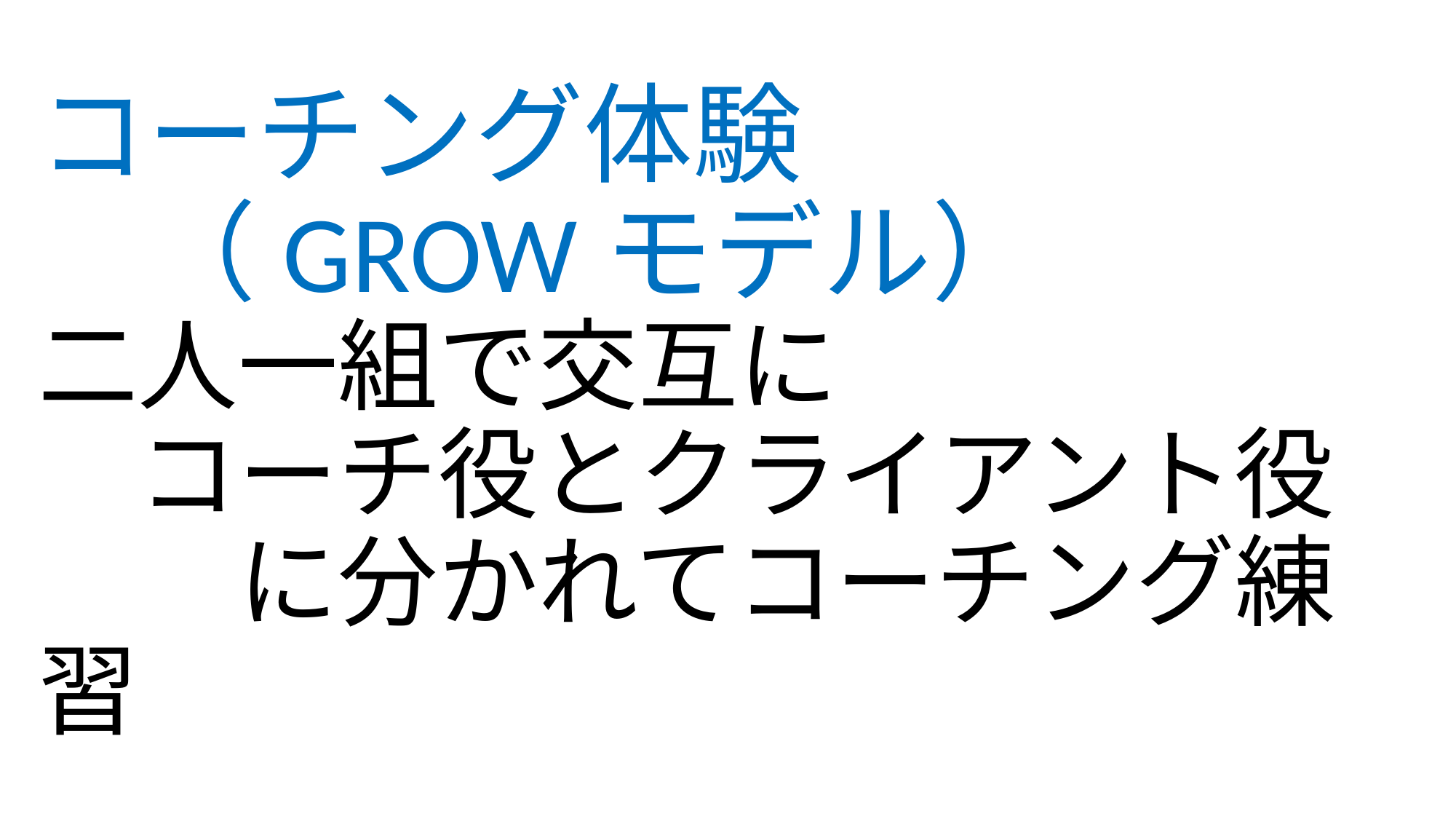

# コーチング体験 　（GROWモデル） 二人一組で交互に 　コーチ役とクライアント役 　　に分かれてコーチング練習